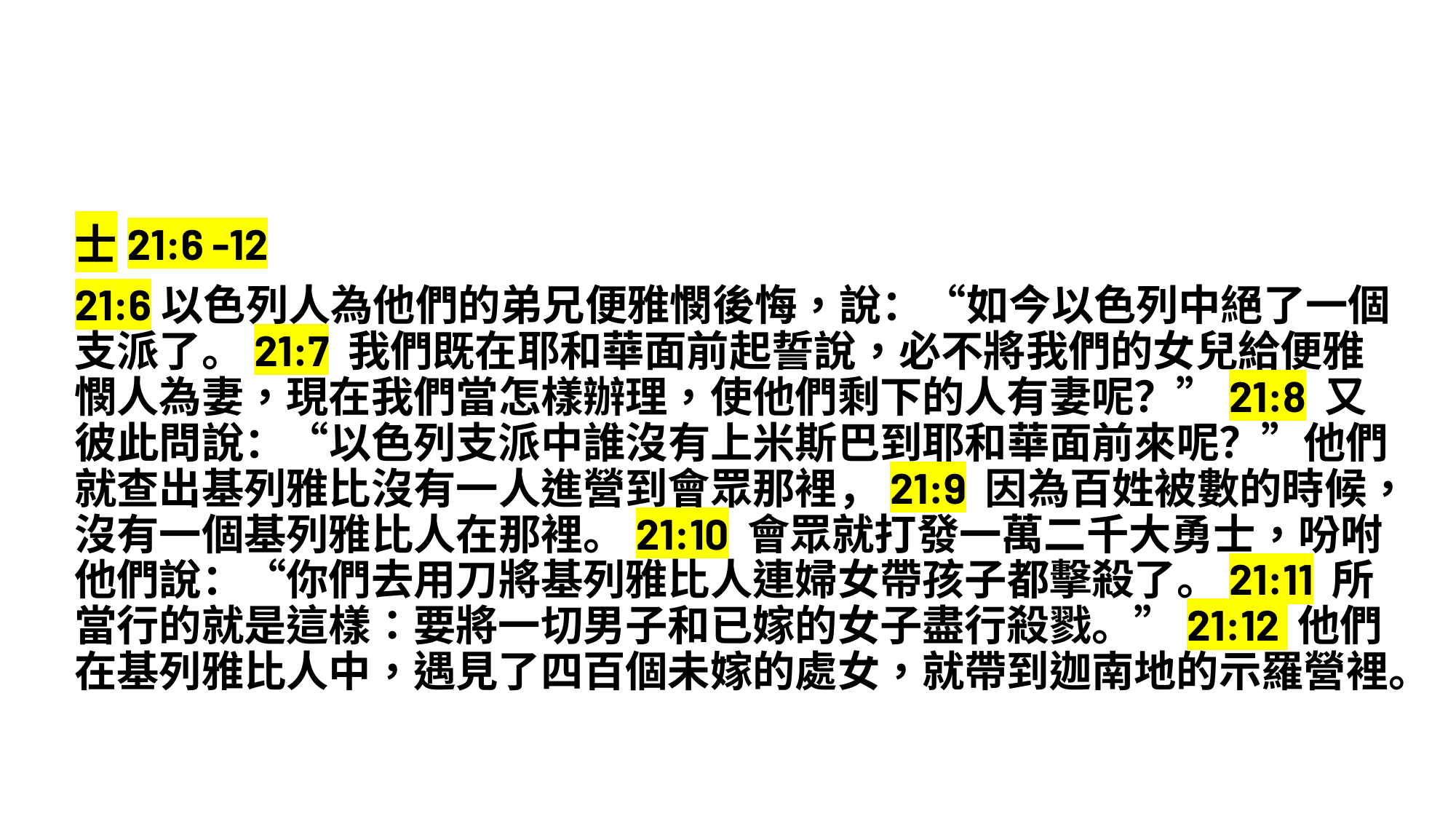

士21:6 -12
21:6以色列人為他們的弟兄便雅憫後悔，說：“如今以色列中絕了一個支派了。21:7 我們既在耶和華面前起誓說，必不將我們的女兒給便雅憫人為妻，現在我們當怎樣辦理，使他們剩下的人有妻呢？”21:8 又彼此問說：“以色列支派中誰沒有上米斯巴到耶和華面前來呢？”他們就查出基列雅比沒有一人進營到會眾那裡，21:9 因為百姓被數的時候，沒有一個基列雅比人在那裡。21:10 會眾就打發一萬二千大勇士，吩咐他們說：“你們去用刀將基列雅比人連婦女帶孩子都擊殺了。21:11 所當行的就是這樣：要將一切男子和已嫁的女子盡行殺戮。”21:12 他們在基列雅比人中，遇見了四百個未嫁的處女，就帶到迦南地的示羅營裡。